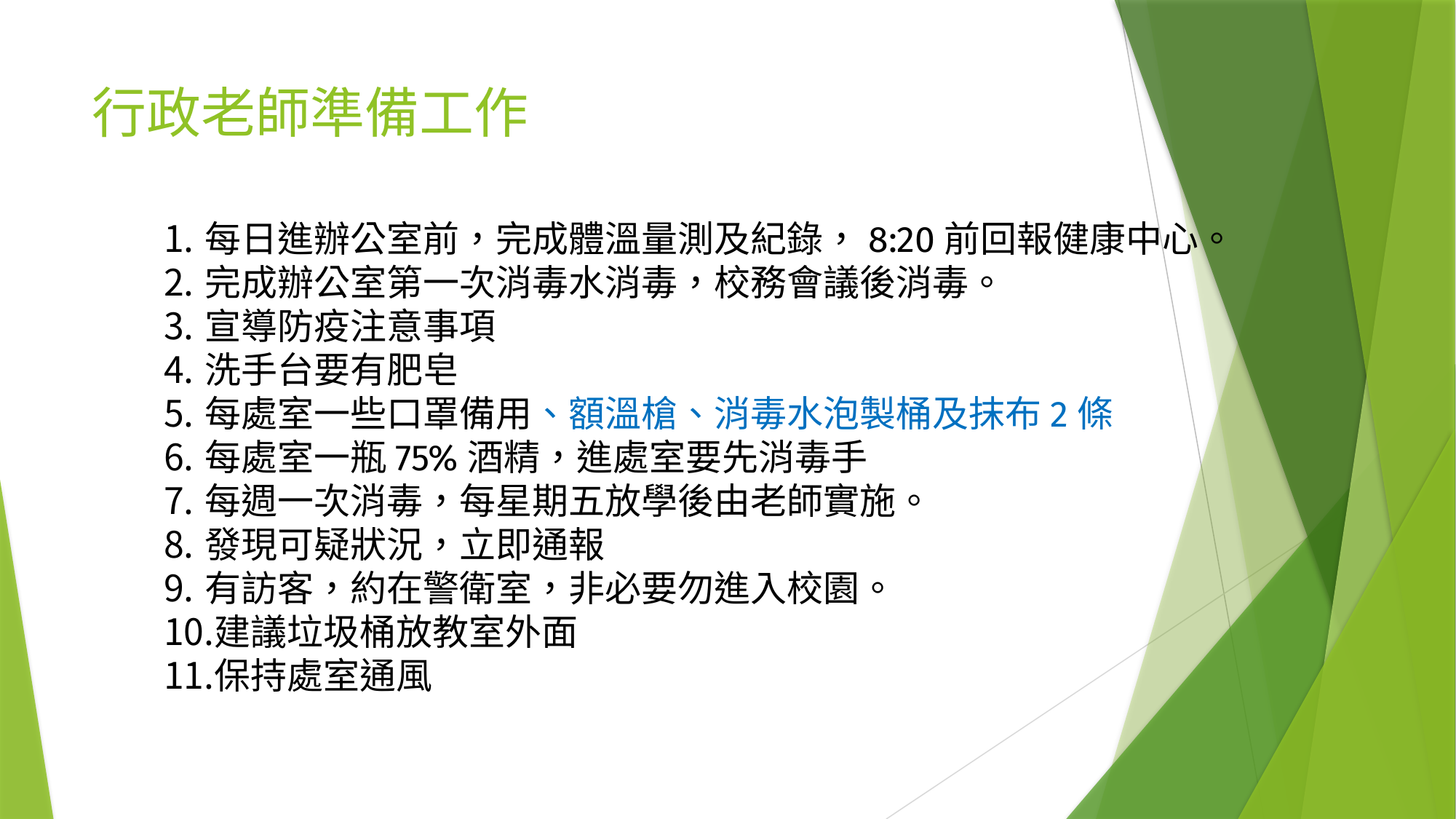

# 行政老師準備工作
每日進辦公室前，完成體溫量測及紀錄，8:20前回報健康中心。
完成辦公室第一次消毒水消毒，校務會議後消毒。
宣導防疫注意事項
洗手台要有肥皂
每處室一些口罩備用、額溫槍、消毒水泡製桶及抹布2條
每處室一瓶75%酒精，進處室要先消毒手
每週一次消毒，每星期五放學後由老師實施。
發現可疑狀況，立即通報
有訪客，約在警衛室，非必要勿進入校園。
建議垃圾桶放教室外面
保持處室通風